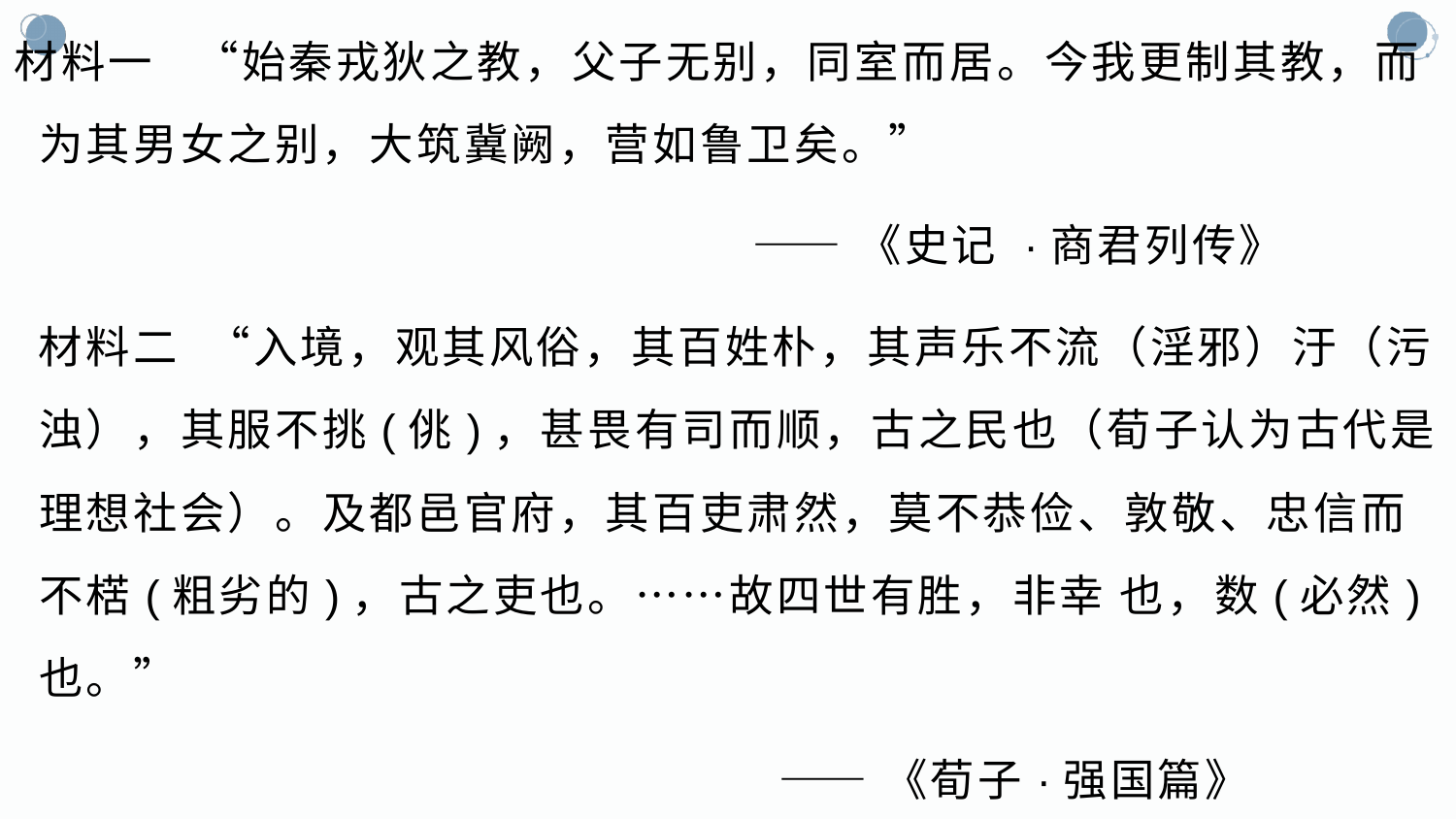

材料一   “始秦戎狄之教，父子无别，同室而居。今我更制其教，而为其男女之别，大筑冀阙，营如鲁卫矣。”
                                                         ——《史记 ·商君列传》
 材料二  “入境，观其风俗，其百姓朴，其声乐不流（淫邪）汙（污浊），其服不挑(佻)，甚畏有司而顺，古之民也（荀子认为古代是理想社会）。及都邑官府，其百吏肃然，莫不恭俭、敦敬、忠信而不楛(粗劣的)，古之吏也。……故四世有胜，非幸 也，数(必然)也。”
                                                           ——《荀子·强国篇》